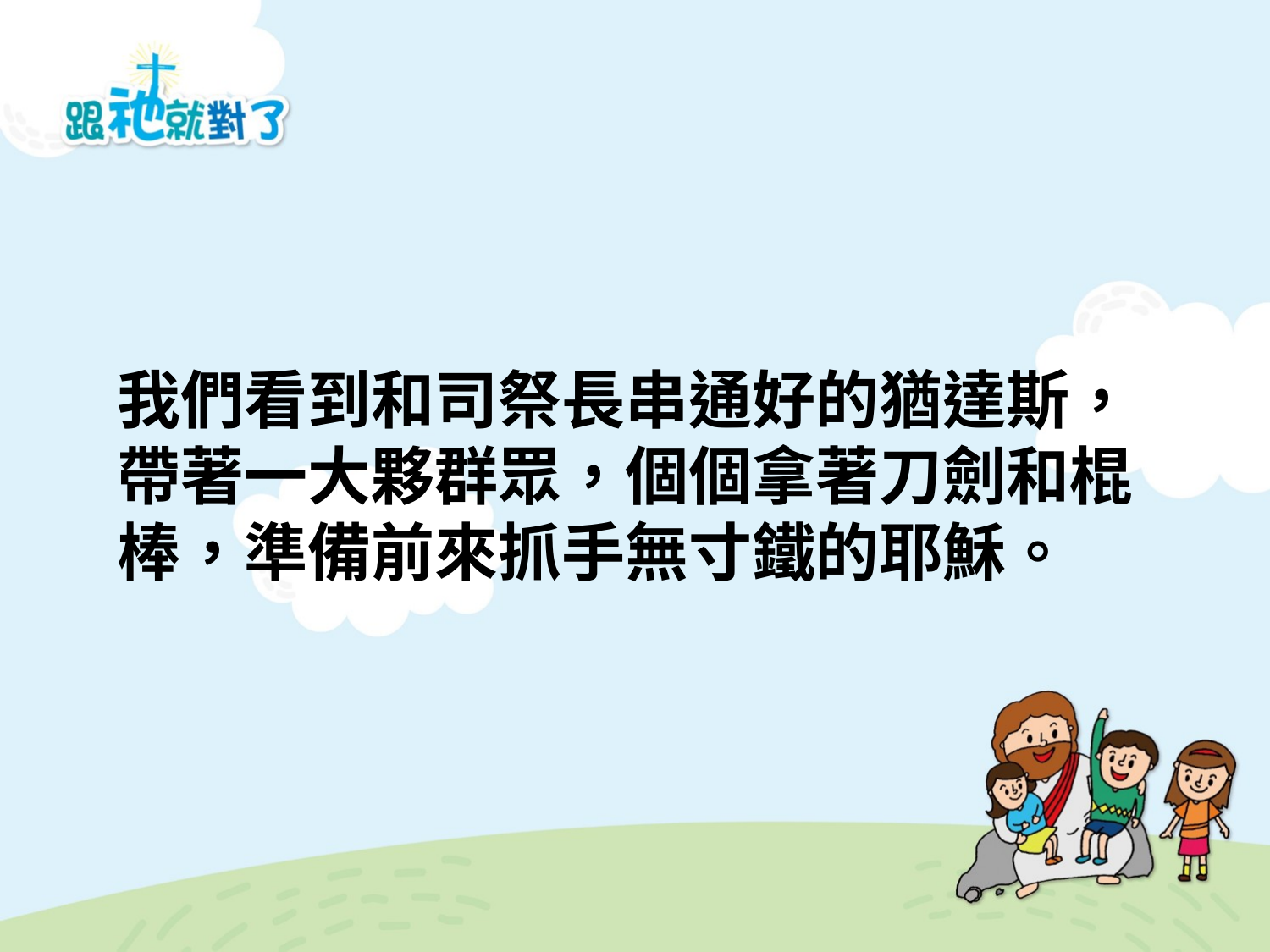

我們看到和司祭長串通好的猶達斯，帶著一大夥群眾，個個拿著刀劍和棍棒，準備前來抓手無寸鐵的耶穌。